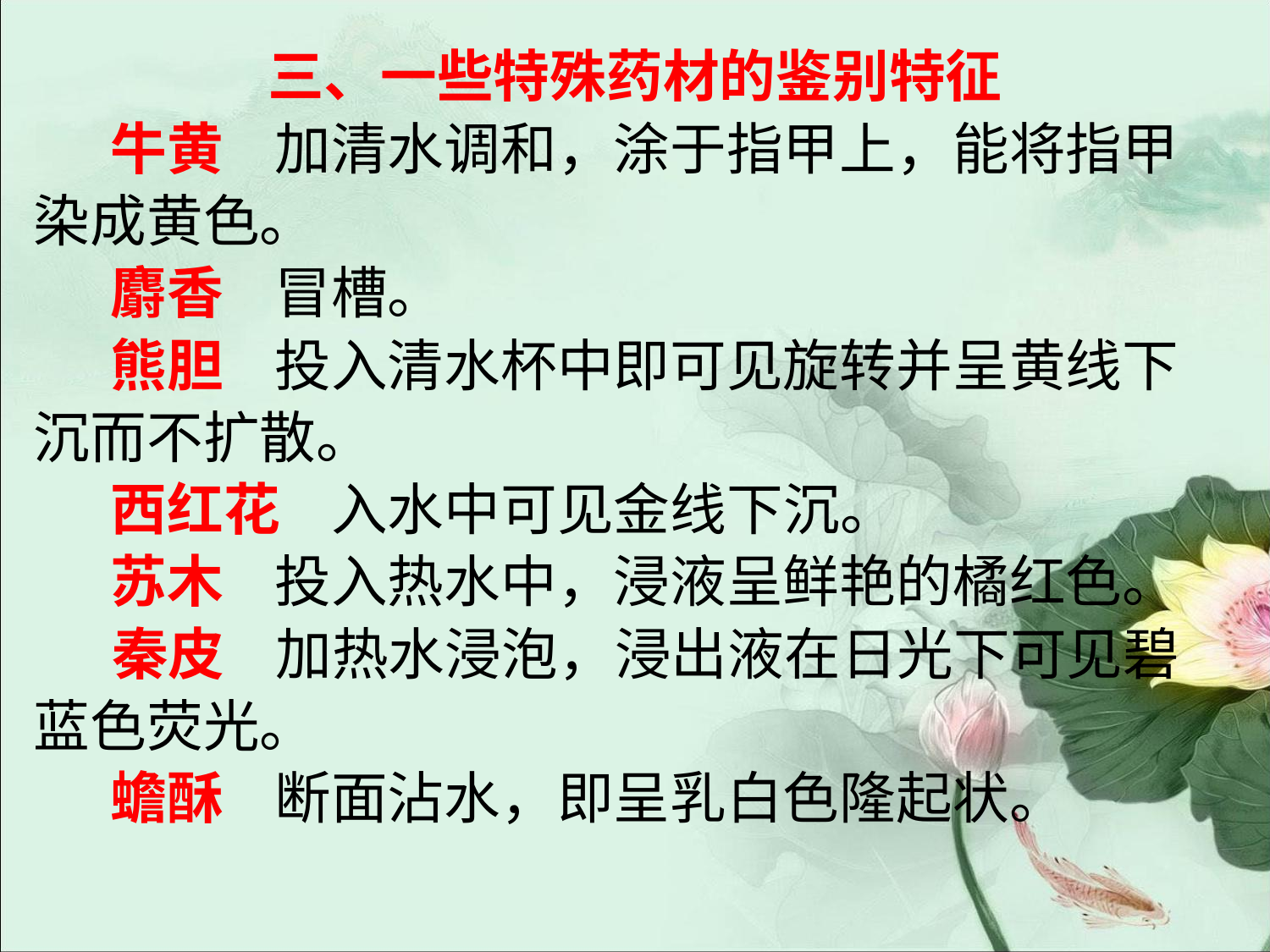

#
三、一些特殊药材的鉴别特征
     牛黄    加清水调和，涂于指甲上，能将指甲
染成黄色。
     麝香    冒槽。
     熊胆    投入清水杯中即可见旋转并呈黄线下
沉而不扩散。
     西红花    入水中可见金线下沉。
     苏木    投入热水中，浸液呈鲜艳的橘红色。
     秦皮    加热水浸泡，浸出液在日光下可见碧
蓝色荧光。
     蟾酥    断面沾水，即呈乳白色隆起状。